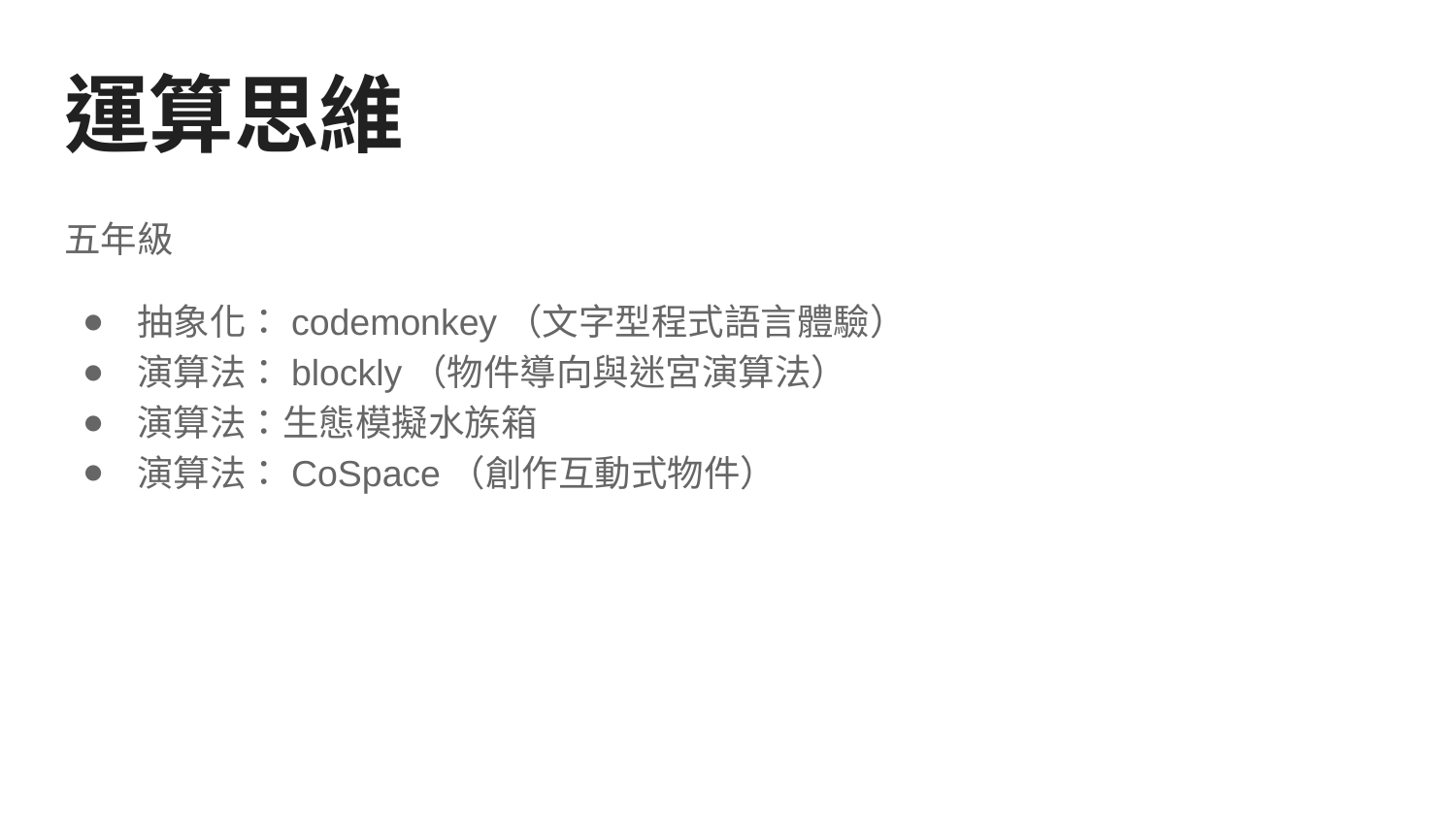

# 運算思維
五年級
抽象化：codemonkey（文字型程式語言體驗）
演算法：blockly（物件導向與迷宮演算法）
演算法：生態模擬水族箱
演算法：CoSpace（創作互動式物件）